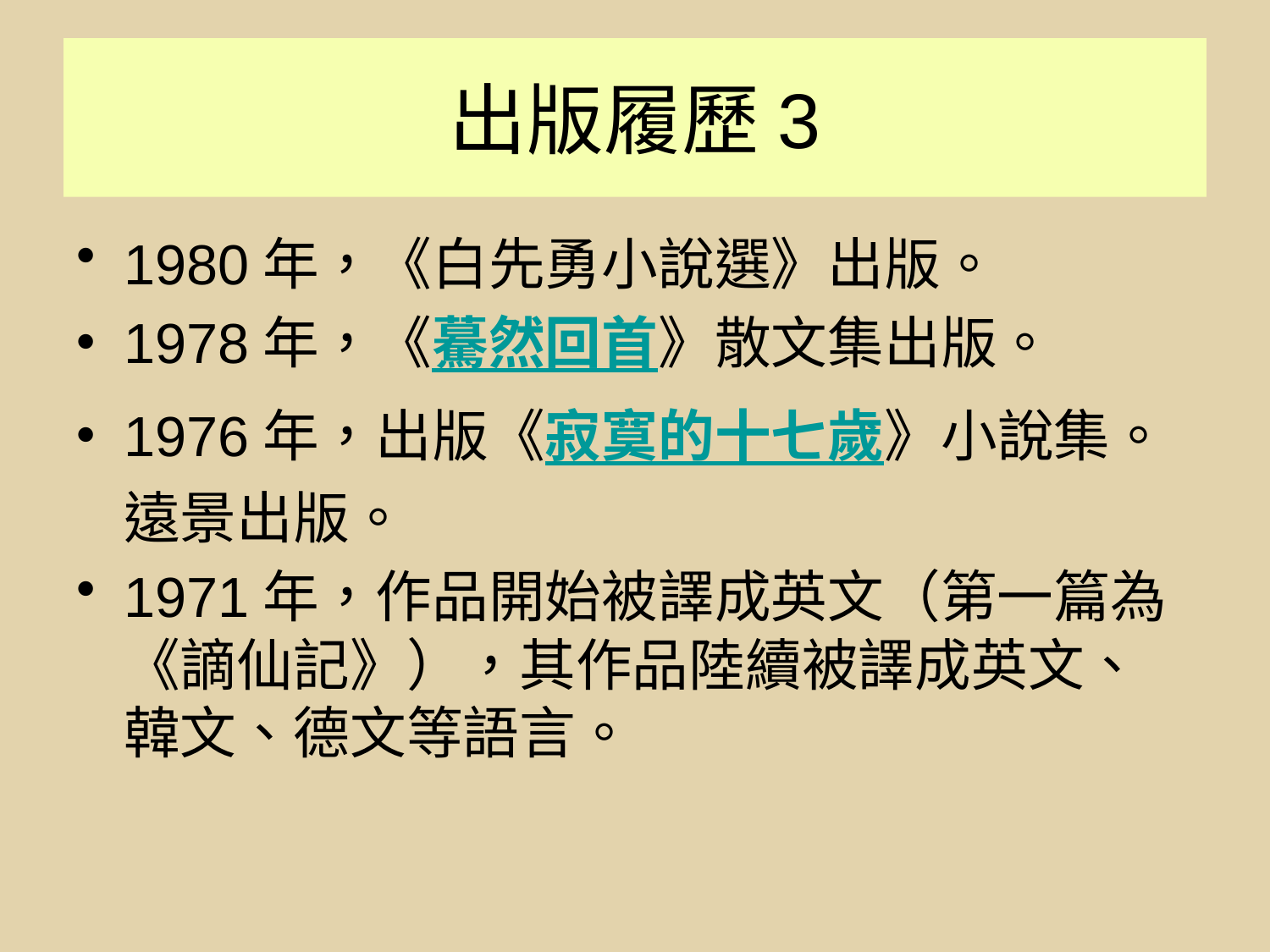

# 出版履歷3
1980年，《白先勇小說選》出版。
1978年，《驀然回首》散文集出版。
1976年，出版《寂寞的十七歲》小說集。遠景出版。
1971年，作品開始被譯成英文（第一篇為《謫仙記》），其作品陸續被譯成英文、韓文、德文等語言。